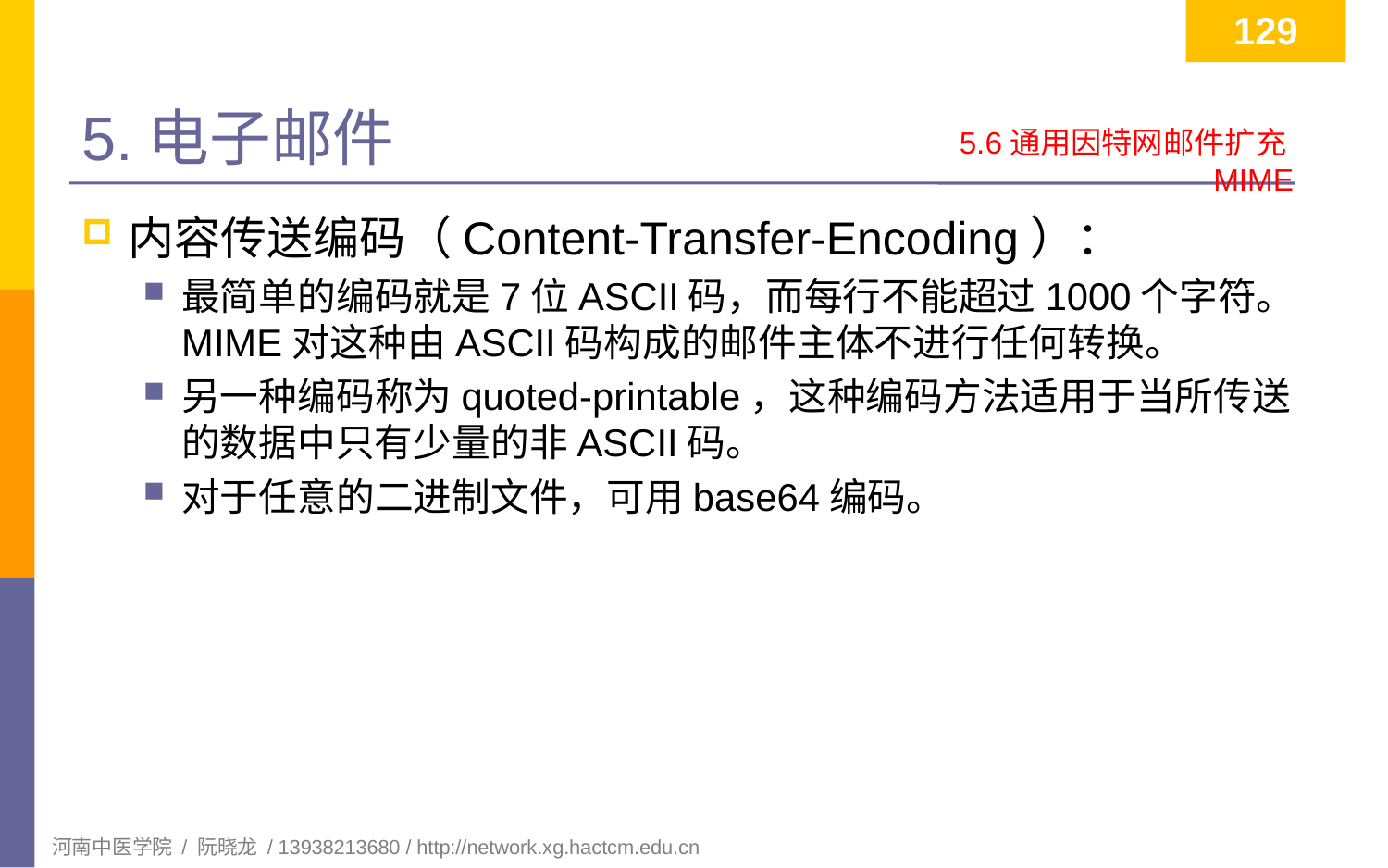

129
# 5.电子邮件
5.6通用因特网邮件扩充MIME
内容传送编码（Content-Transfer-Encoding）：
最简单的编码就是7位ASCII码，而每行不能超过1000个字符。MIME对这种由ASCII码构成的邮件主体不进行任何转换。
另一种编码称为quoted-printable，这种编码方法适用于当所传送的数据中只有少量的非ASCII码。
对于任意的二进制文件，可用base64编码。